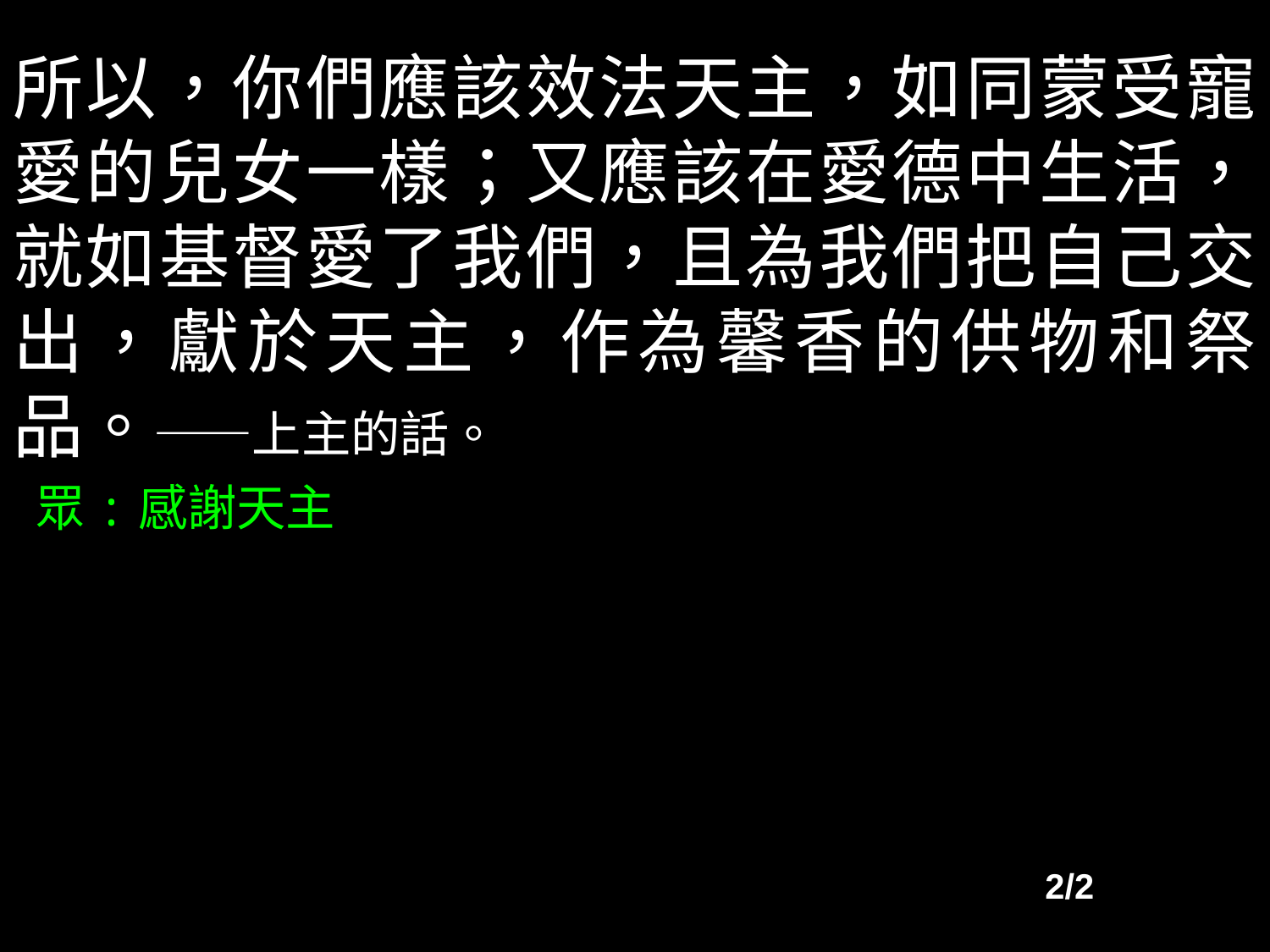

所以，你們應該效法天主，如同蒙受寵愛的兒女一樣；又應該在愛德中生活，就如基督愛了我們，且為我們把自己交出，獻於天主，作為馨香的供物和祭品。——上主的話。
 眾:感謝天主

2/2